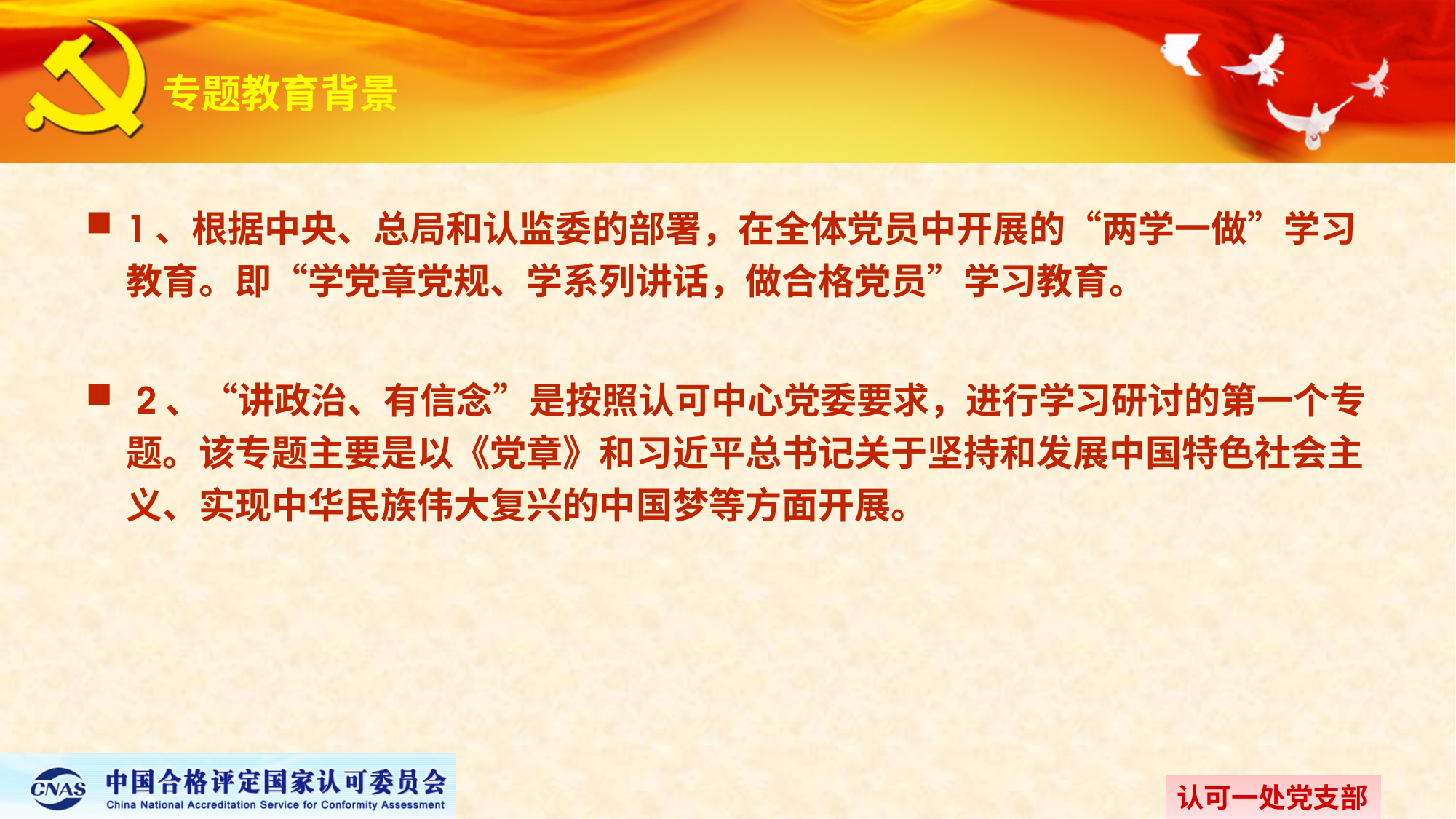

# 专题教育背景
1、根据中央、总局和认监委的部署，在全体党员中开展的“两学一做”学习教育。即“学党章党规、学系列讲话，做合格党员”学习教育。

 2、“讲政治、有信念”是按照认可中心党委要求，进行学习研讨的第一个专题。该专题主要是以《党章》和习近平总书记关于坚持和发展中国特色社会主义、实现中华民族伟大复兴的中国梦等方面开展。